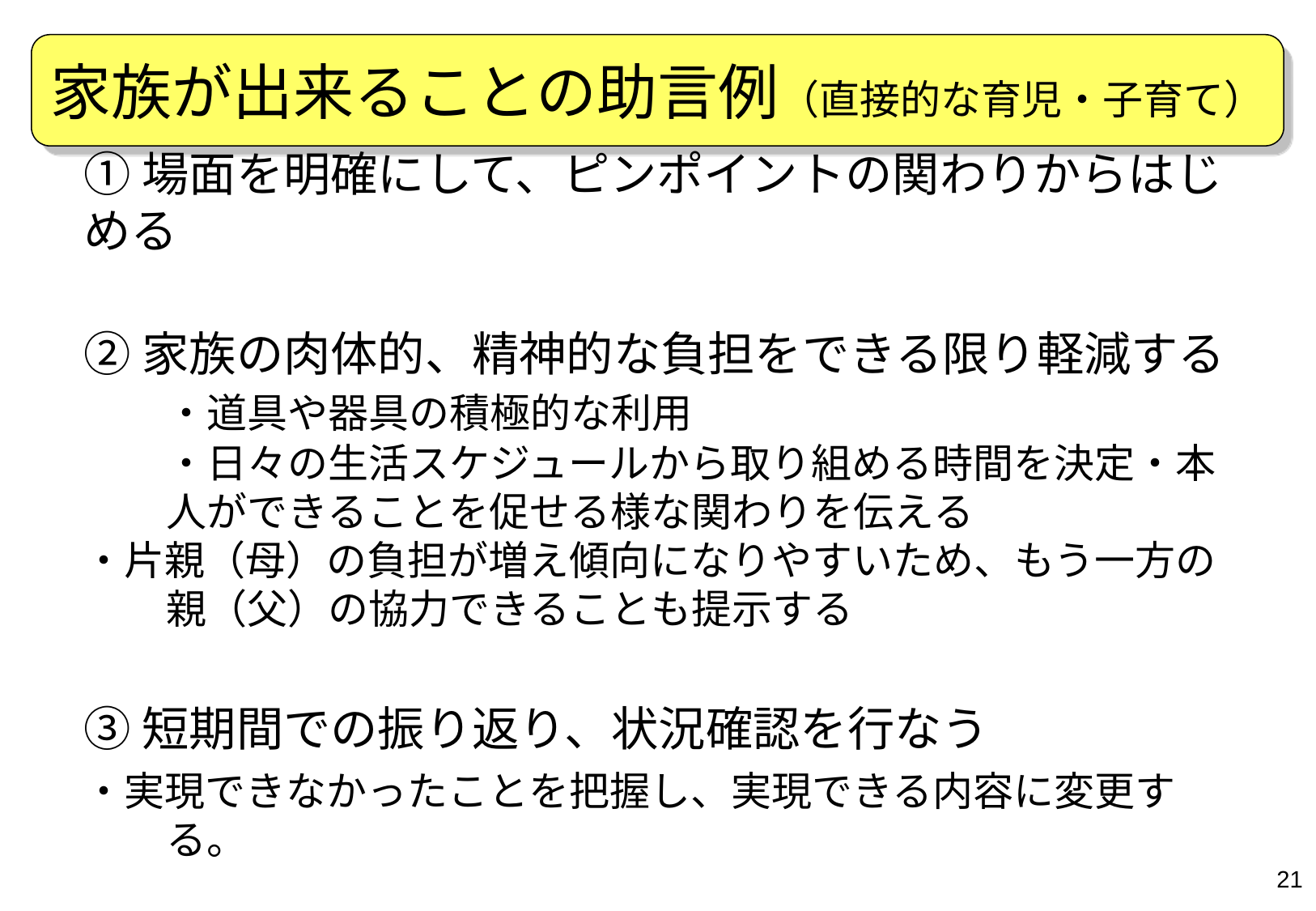

家族が出来ることの助言例（直接的な育児・子育て）
①場面を明確にして、ピンポイントの関わりからはじめる

②家族の肉体的、精神的な負担をできる限り軽減する
	・道具や器具の積極的な利用
	・日々の生活スケジュールから取り組める時間を決定・本人ができることを促せる様な関わりを伝える
・片親（母）の負担が増え傾向になりやすいため、もう一方の親（父）の協力できることも提示する

③短期間での振り返り、状況確認を行なう
・実現できなかったことを把握し、実現できる内容に変更する。

21